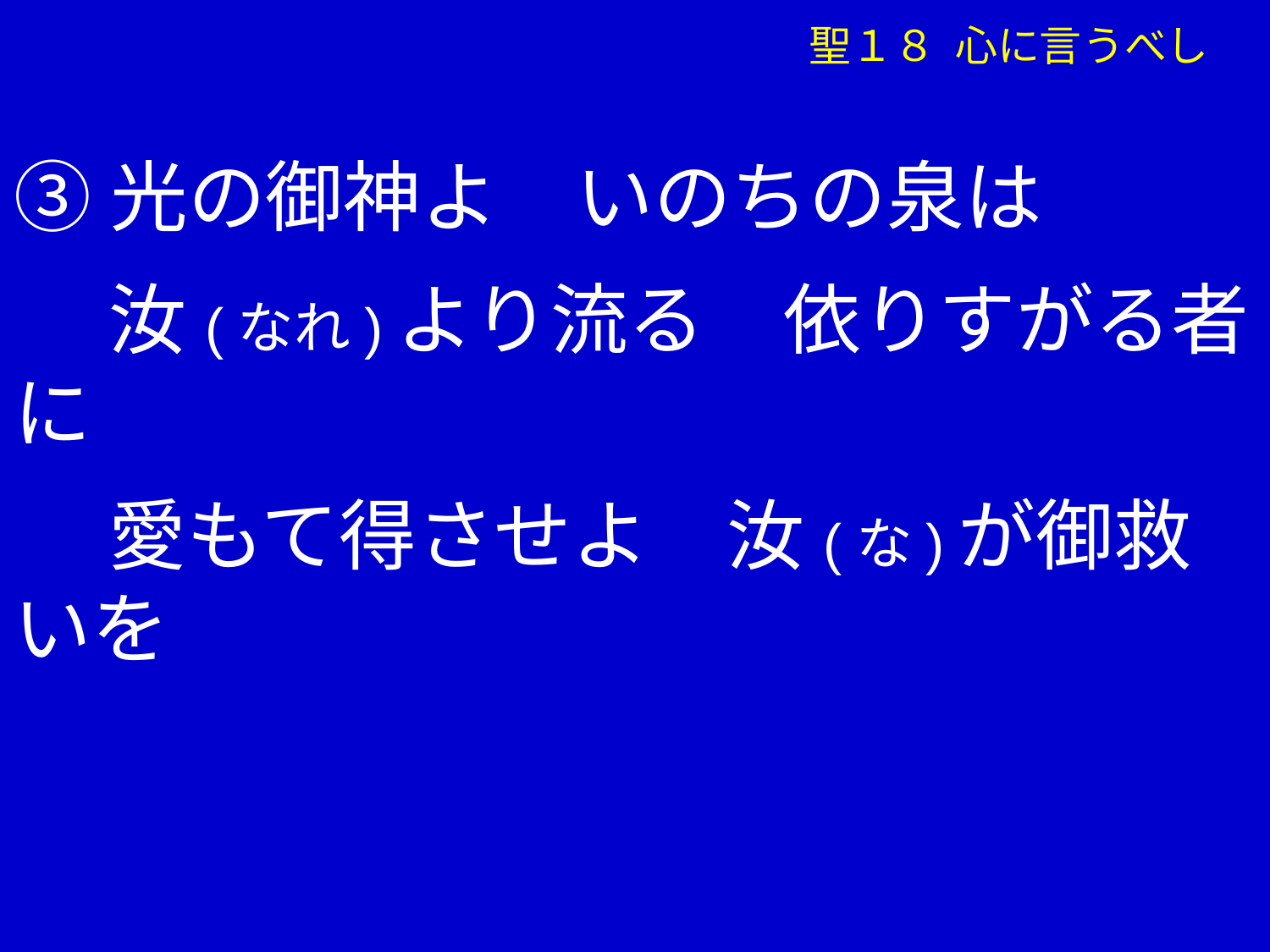

聖１８  心に言うべし
③光の御神よ　いのちの泉は
　 汝(なれ)より流る　依りすがる者に
　 愛もて得させよ　汝(な)が御救いを